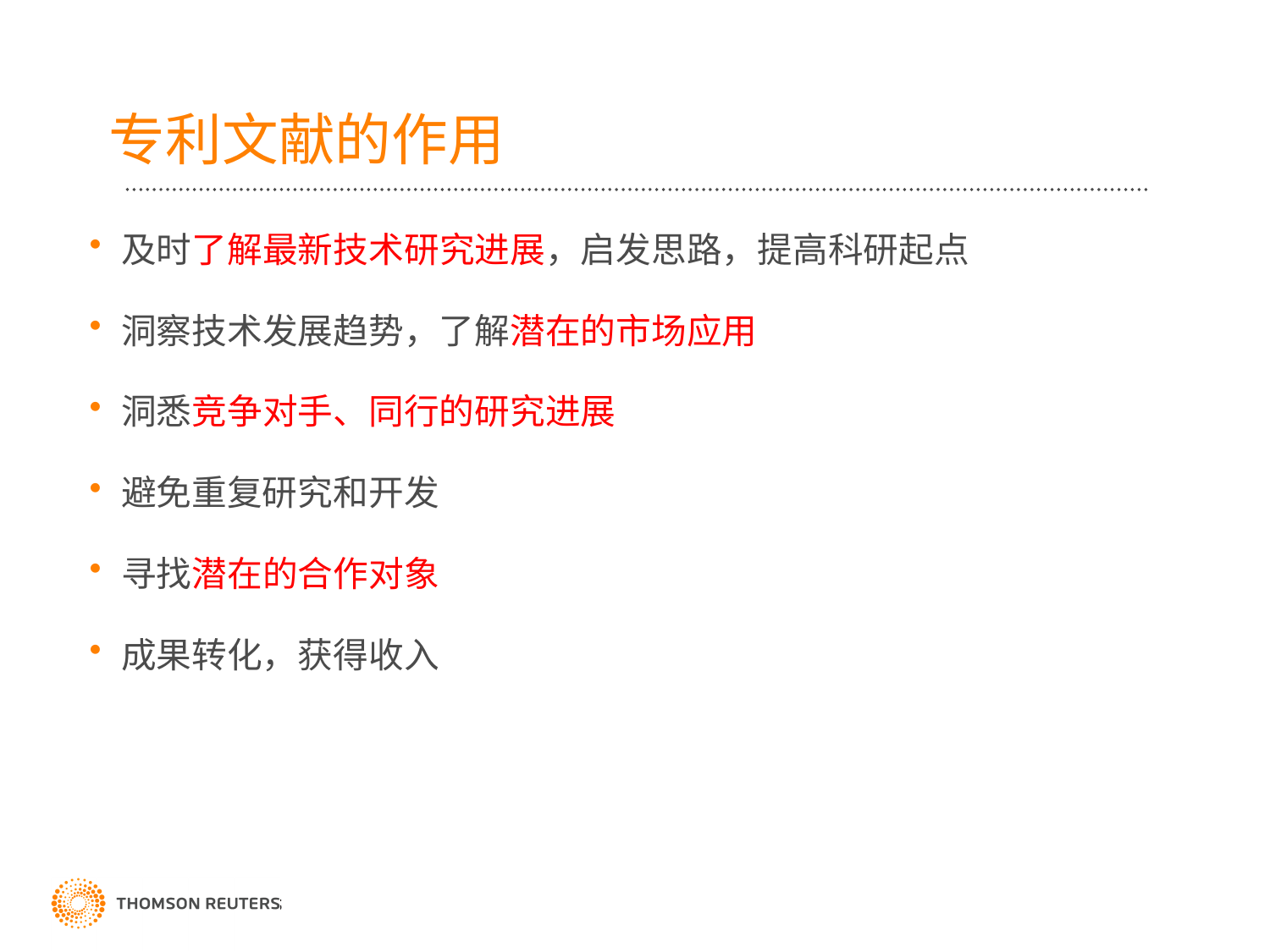

# 专利文献的作用
及时了解最新技术研究进展，启发思路，提高科研起点
洞察技术发展趋势，了解潜在的市场应用
洞悉竞争对手、同行的研究进展
避免重复研究和开发
寻找潜在的合作对象
成果转化，获得收入